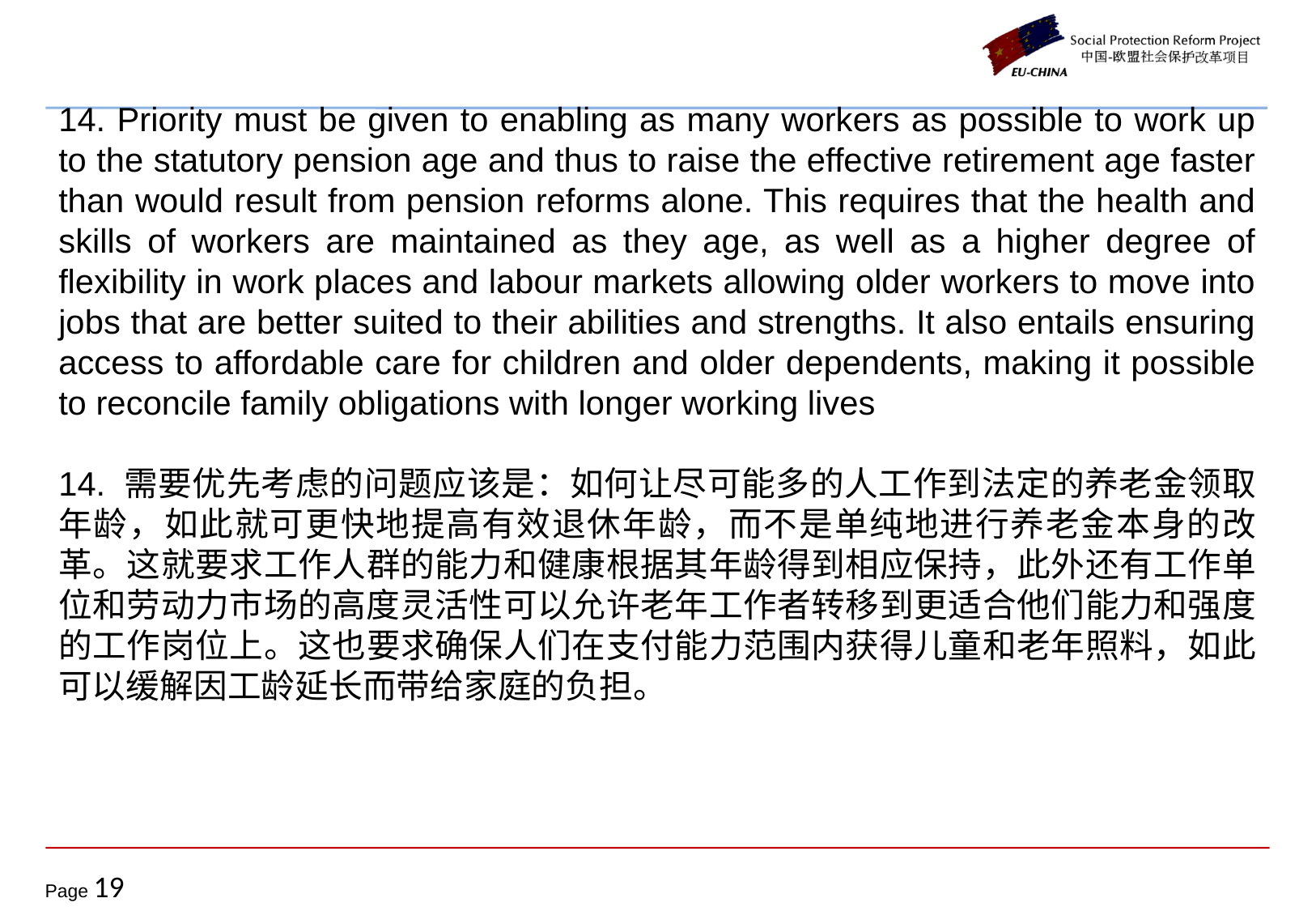

14. Priority must be given to enabling as many workers as possible to work up to the statutory pension age and thus to raise the effective retirement age faster than would result from pension reforms alone. This requires that the health and skills of workers are maintained as they age, as well as a higher degree of flexibility in work places and labour markets allowing older workers to move into jobs that are better suited to their abilities and strengths. It also entails ensuring access to affordable care for children and older dependents, making it possible to reconcile family obligations with longer working lives

14. 需要优先考虑的问题应该是：如何让尽可能多的人工作到法定的养老金领取年龄，如此就可更快地提高有效退休年龄，而不是单纯地进行养老金本身的改革。这就要求工作人群的能力和健康根据其年龄得到相应保持，此外还有工作单位和劳动力市场的高度灵活性可以允许老年工作者转移到更适合他们能力和强度的工作岗位上。这也要求确保人们在支付能力范围内获得儿童和老年照料，如此可以缓解因工龄延长而带给家庭的负担。